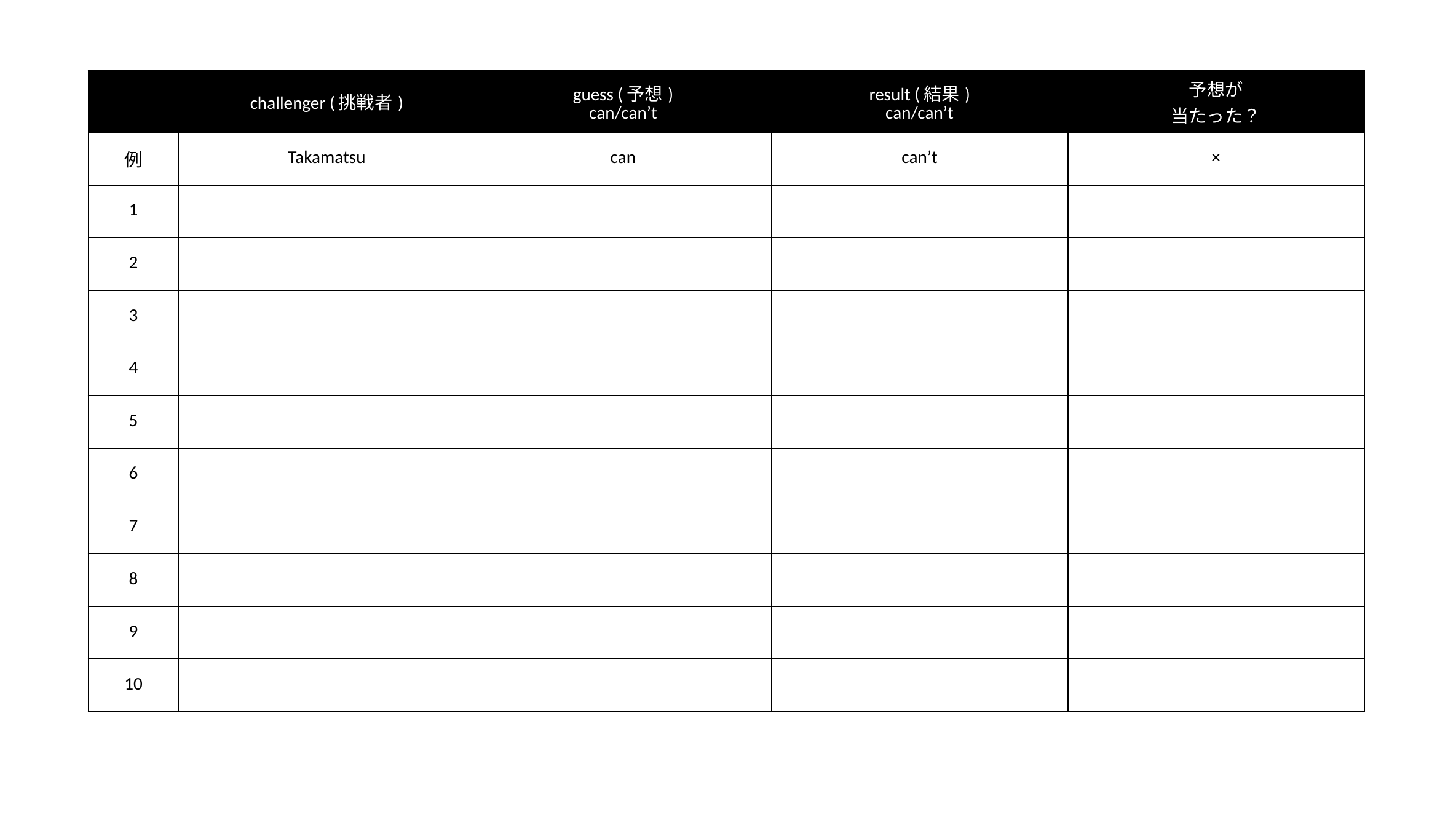

|  | challenger (挑戦者) | guess (予想) can/can’t | result (結果) can/can’t | 予想が 当たった？ |
| --- | --- | --- | --- | --- |
| 例 | Takamatsu | can | can’t | × |
| 1 |  |  |  |  |
| 2 |  |  |  |  |
| 3 |  |  |  |  |
| 4 |  |  |  |  |
| 5 |  |  |  |  |
| 6 |  |  |  |  |
| 7 |  |  |  |  |
| 8 |  |  |  |  |
| 9 |  |  |  |  |
| 10 |  |  |  |  |